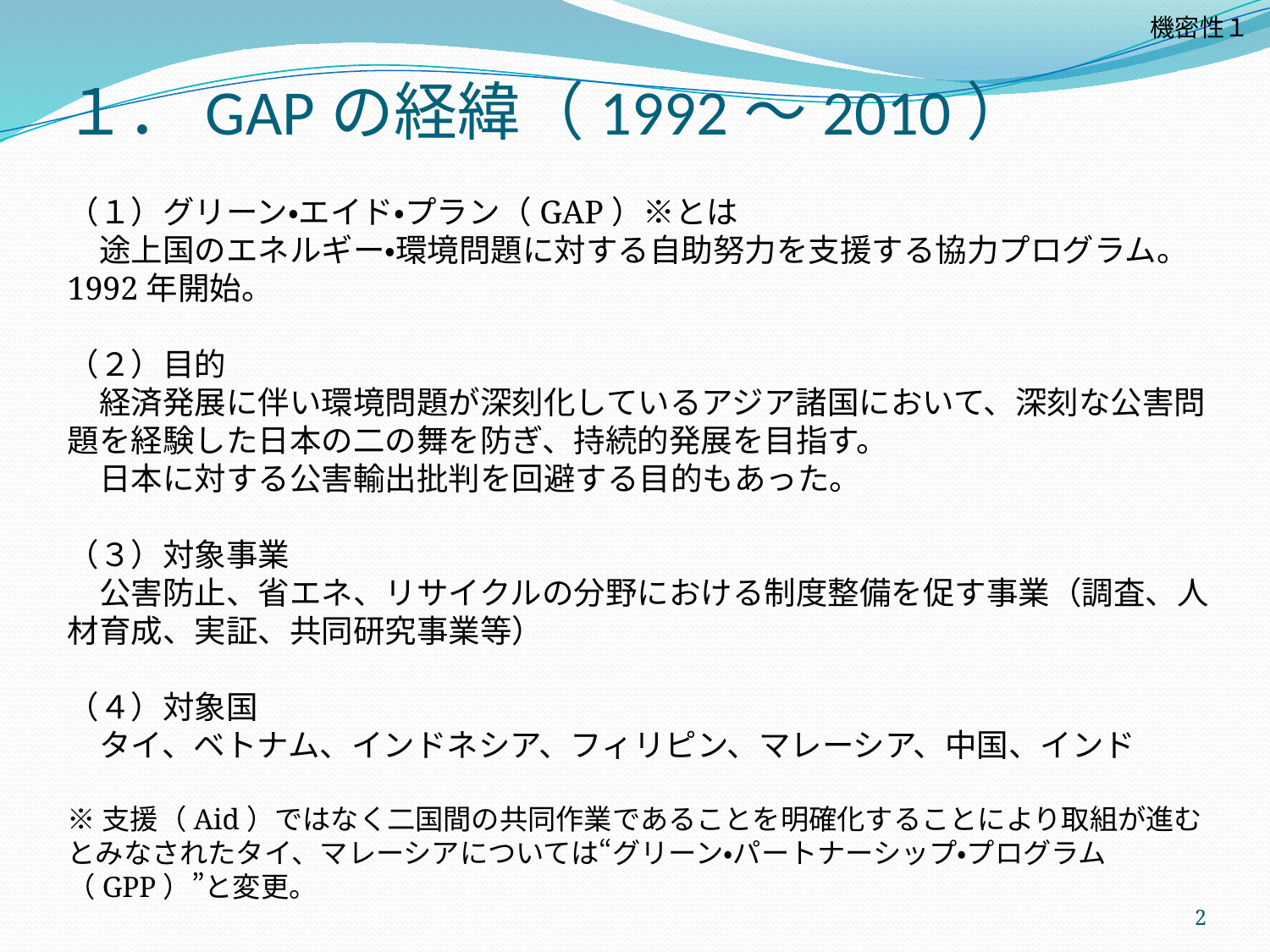

# １．GAPの経緯（1992～2010）
（１）グリーン・エイド・プラン（GAP）※とは
　途上国のエネルギー・環境問題に対する自助努力を支援する協力プログラム。1992年開始。

（２）目的
　経済発展に伴い環境問題が深刻化しているアジア諸国において、深刻な公害問題を経験した日本の二の舞を防ぎ、持続的発展を目指す。
　日本に対する公害輸出批判を回避する目的もあった。

（３）対象事業
　公害防止、省エネ、リサイクルの分野における制度整備を促す事業（調査、人材育成、実証、共同研究事業等）

（４）対象国
　タイ、ベトナム、インドネシア、フィリピン、マレーシア、中国、インド

※支援（Aid）ではなく二国間の共同作業であることを明確化することにより取組が進むとみなされたタイ、マレーシアについては“グリーン・パートナーシップ・プログラム（GPP）”と変更。
2